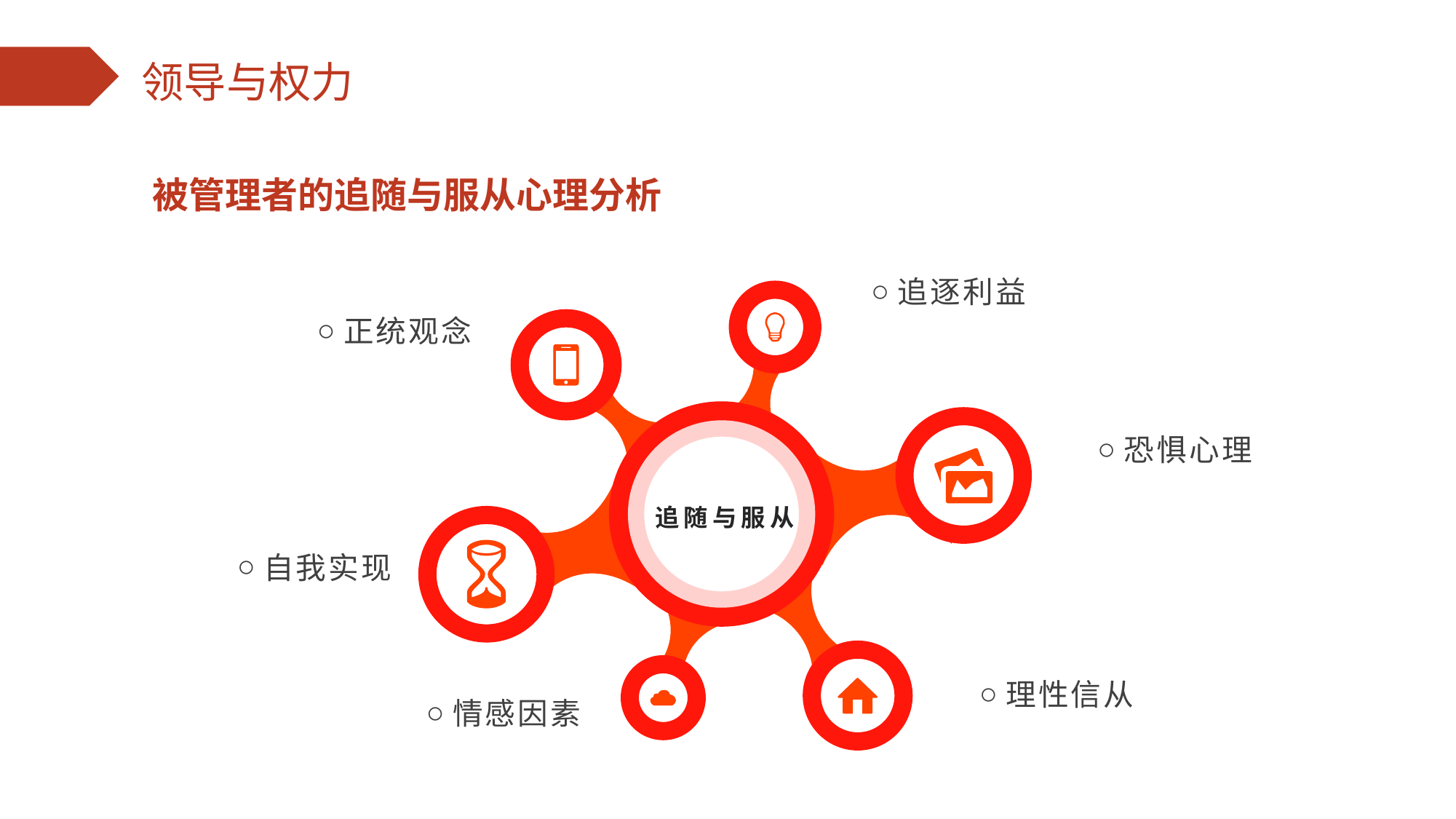

被管理者的追随与服从心理分析
追逐利益

正统观念

恐惧心理

追随与服从

自我实现

理性信从

情感因素